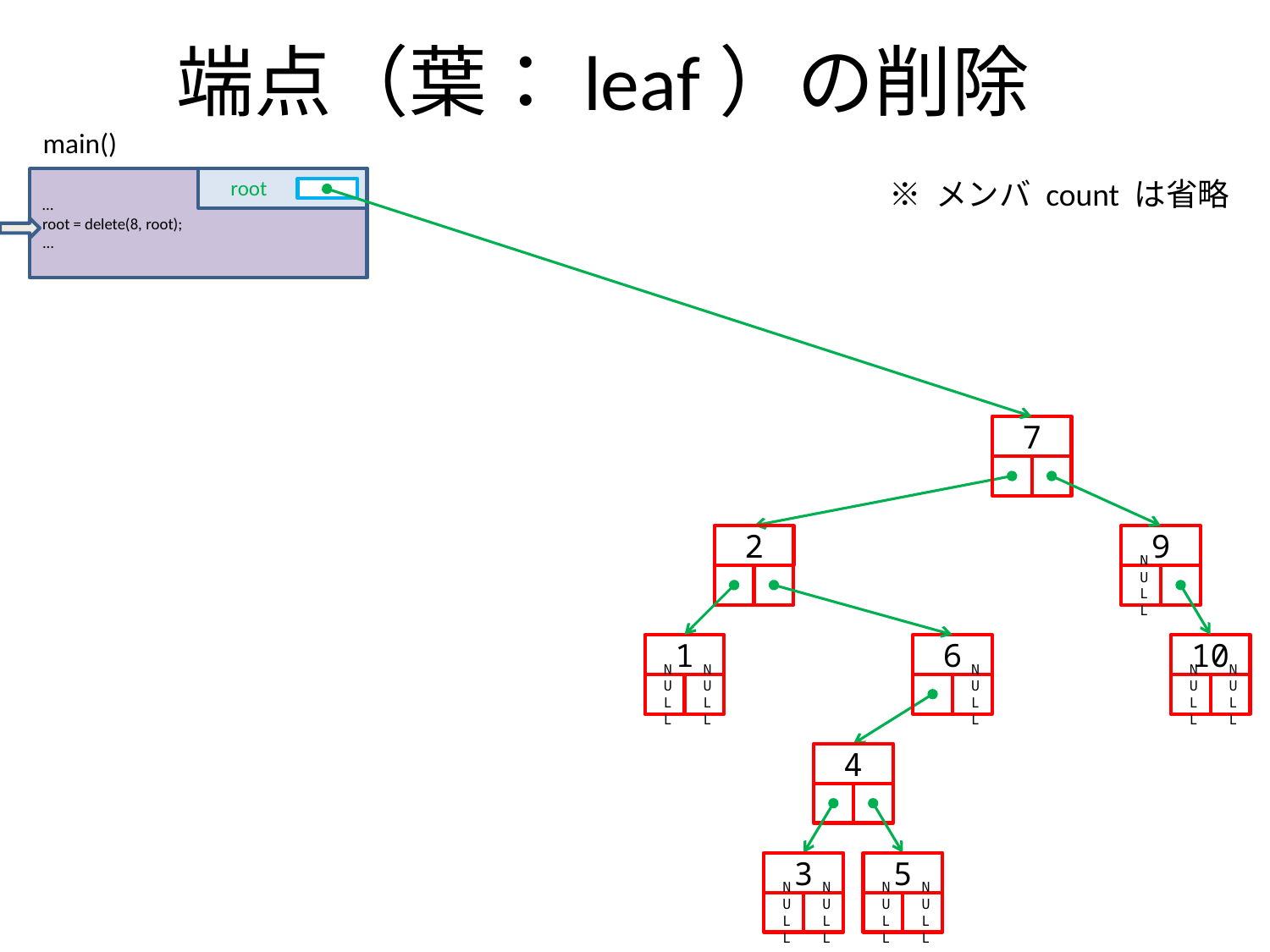

# 端点（葉：leaf）の削除
main()
…
root = delete(8, root);
...

※ メンバ count は省略
root

7

2
9

NULL

1
6
10
NULL
NULL

NULL
NULL
NULL
4

3
5
NULL
NULL
NULL
NULL